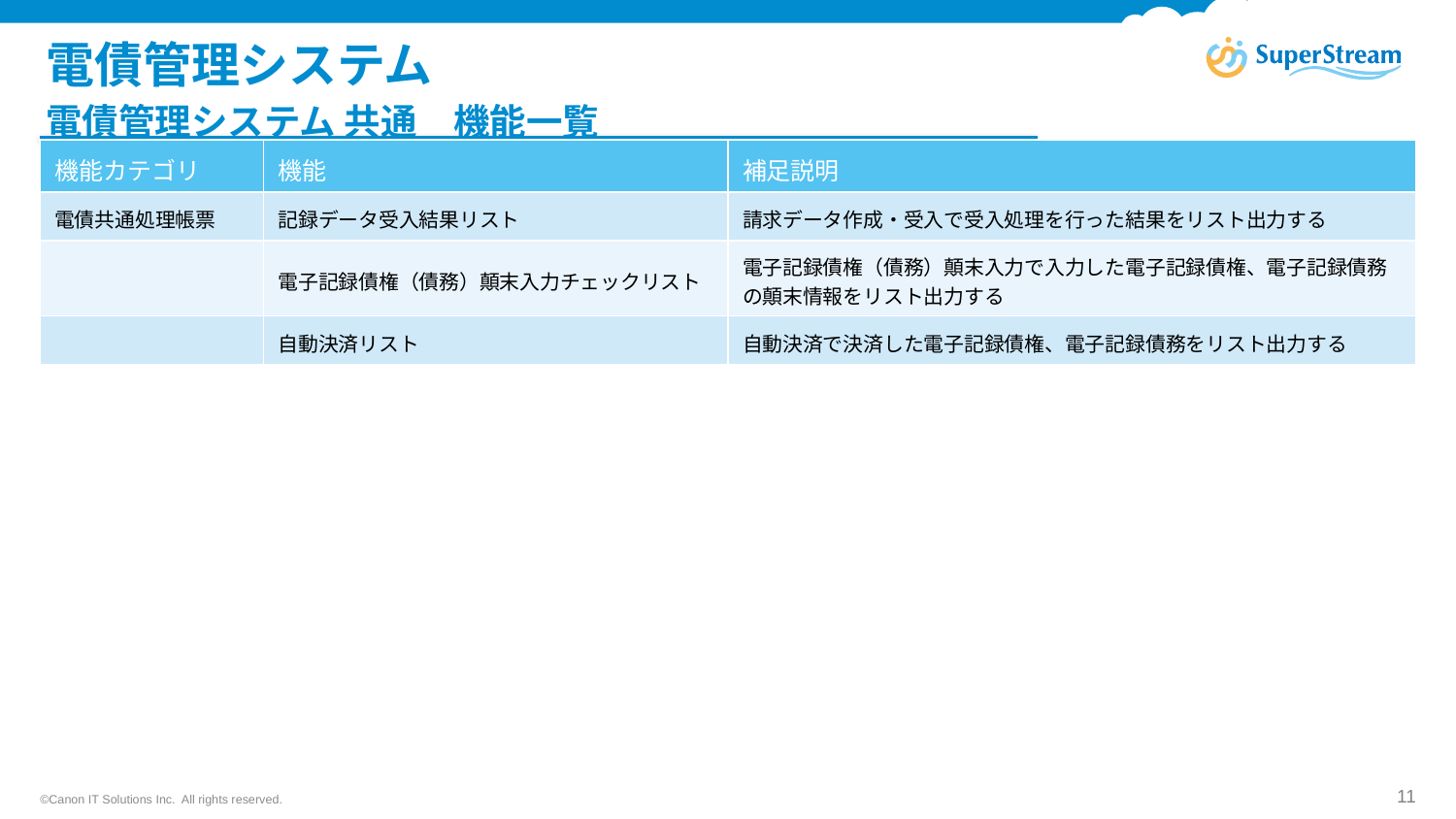

# 電債管理システム
電債管理システム 共通　機能一覧

| 機能カテゴリ | 機能 | 補足説明 |
| --- | --- | --- |
| 電債共通処理帳票 | 記録データ受入結果リスト | 請求データ作成・受入で受入処理を行った結果をリスト出力する |
|  | 電子記録債権（債務）顛末入力チェックリスト | 電子記録債権（債務）顛末入力で入力した電子記録債権、電子記録債務の顛末情報をリスト出力する |
|  | 自動決済リスト | 自動決済で決済した電子記録債権、電子記録債務をリスト出力する |
©Canon IT Solutions Inc.  All rights reserved.
11